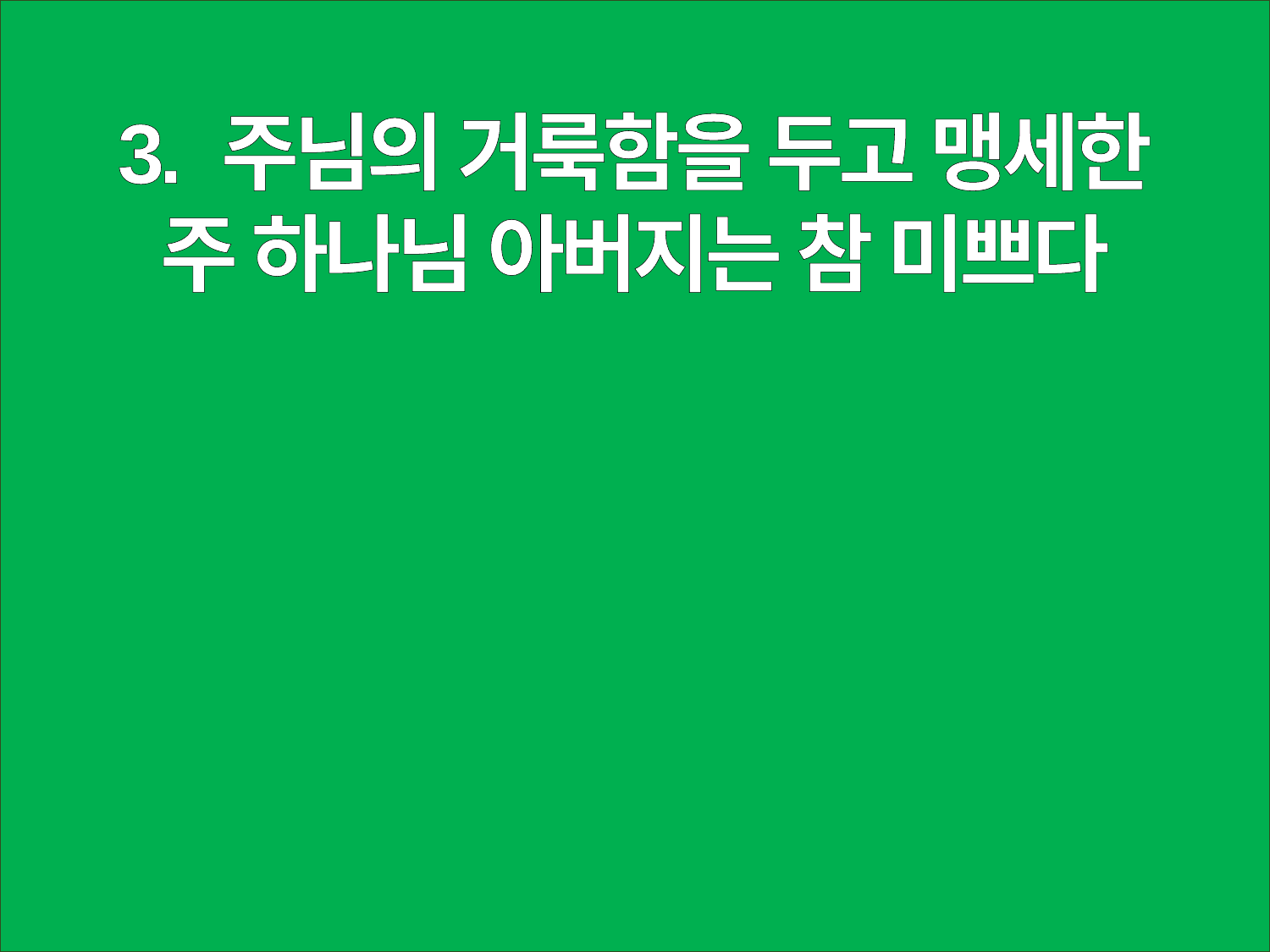

3. 주님의 거룩함을 두고 맹세한
주 하나님 아버지는 참 미쁘다